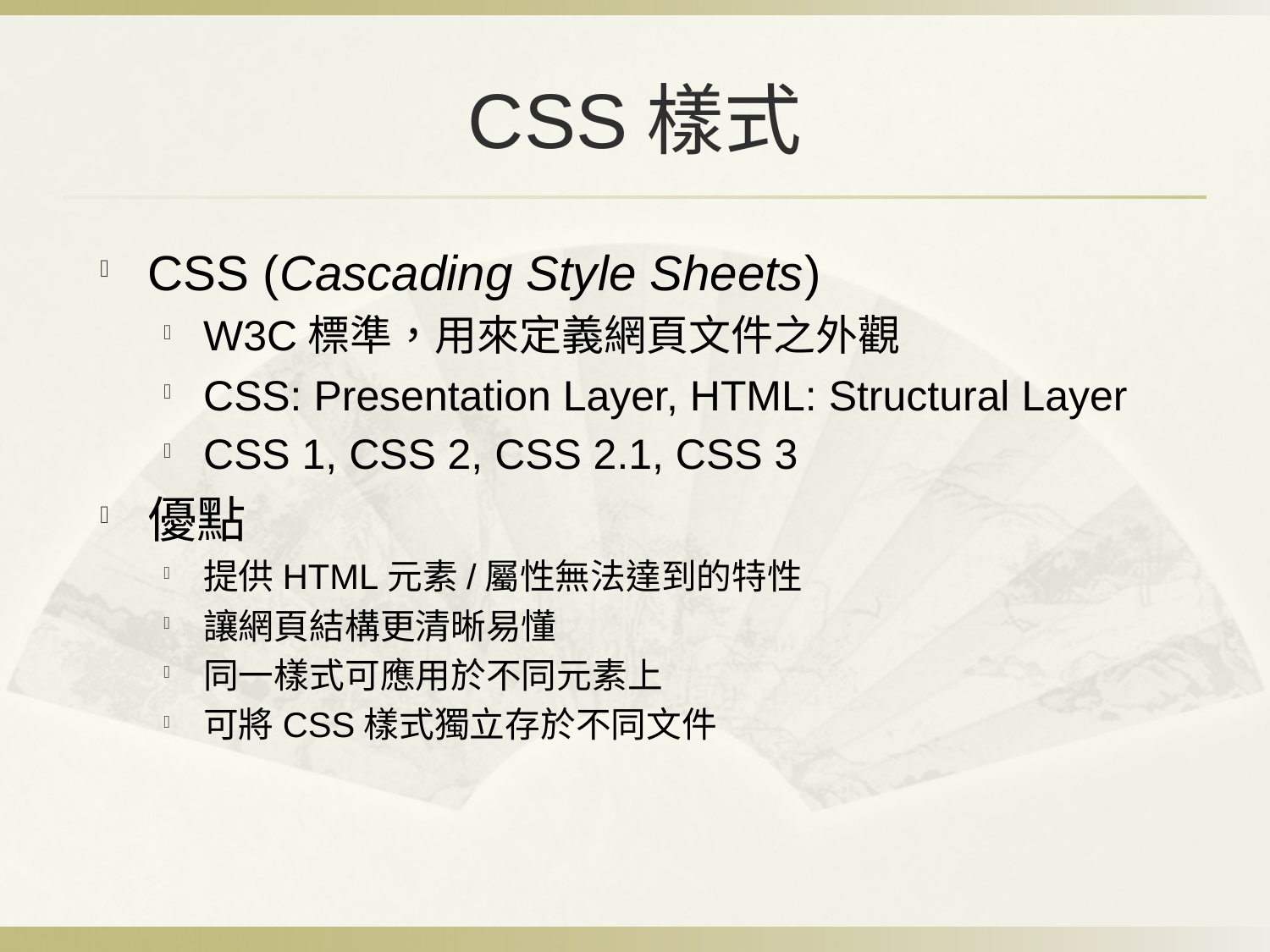

# CSS樣式
CSS (Cascading Style Sheets)
W3C標準，用來定義網頁文件之外觀
CSS: Presentation Layer, HTML: Structural Layer
CSS 1, CSS 2, CSS 2.1, CSS 3
優點
提供HTML元素/屬性無法達到的特性
讓網頁結構更清晰易懂
同一樣式可應用於不同元素上
可將CSS樣式獨立存於不同文件